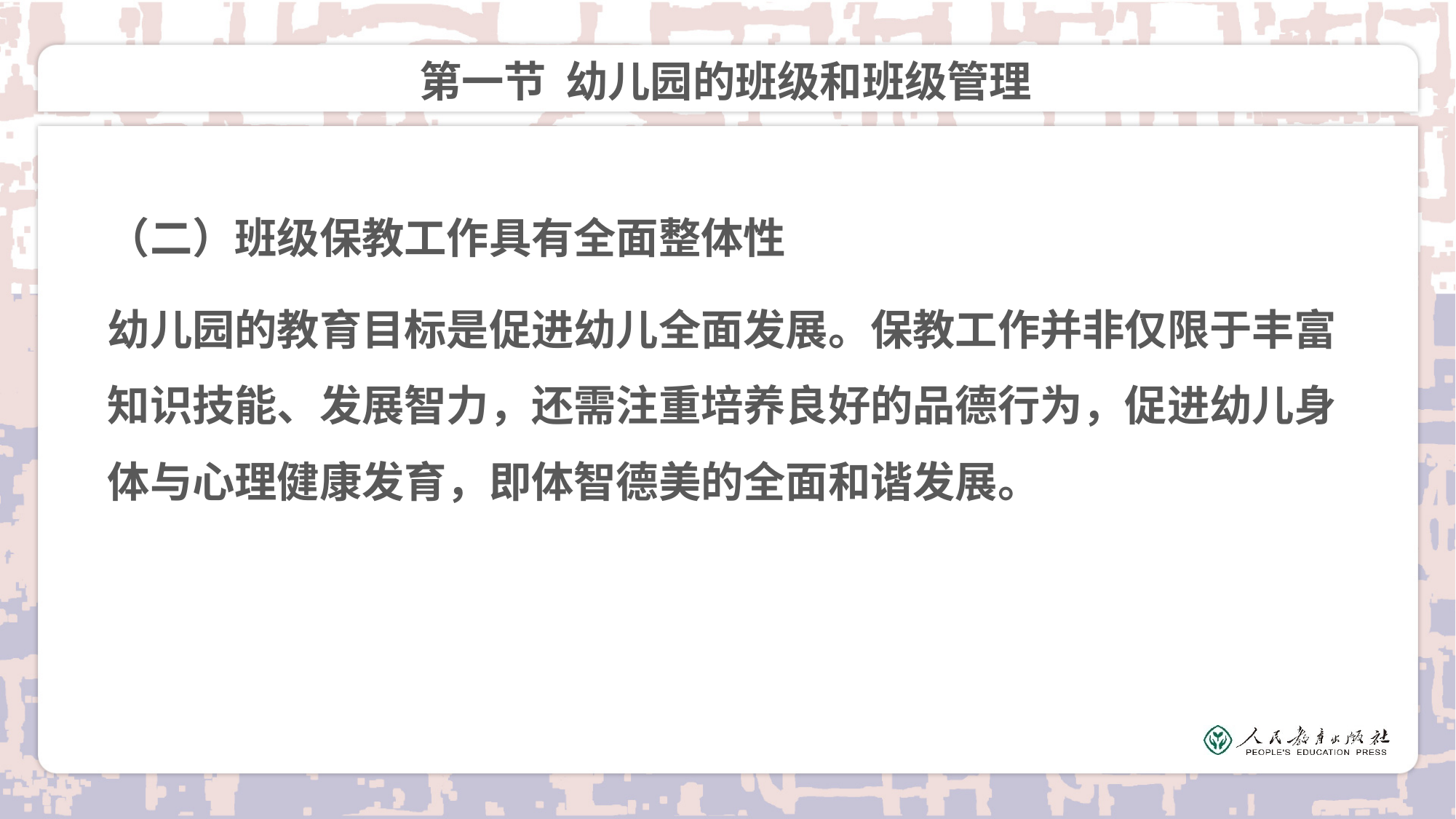

# 第一节  幼儿园的班级和班级管理
（二）班级保教工作具有全面整体性
幼儿园的教育目标是促进幼儿全面发展。保教工作并非仅限于丰富知识技能、发展智力，还需注重培养良好的品德行为，促进幼儿身体与心理健康发育，即体智德美的全面和谐发展。